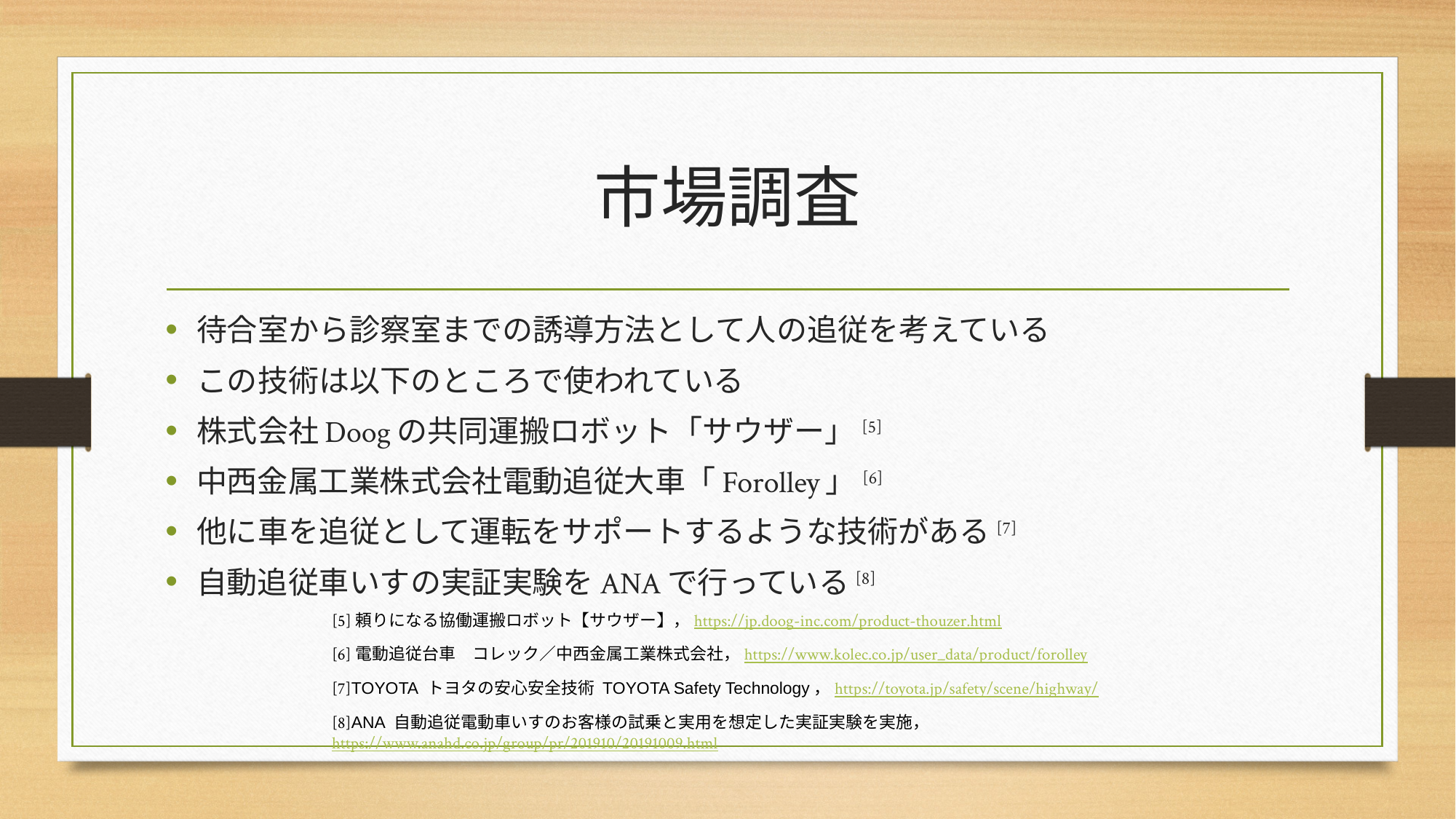

# 市場調査
待合室から診察室までの誘導方法として人の追従を考えている
この技術は以下のところで使われている
株式会社Doogの共同運搬ロボット「サウザー」[5]
中西金属工業株式会社電動追従大車「Forolley」[6]
他に車を追従として運転をサポートするような技術がある[7]
自動追従車いすの実証実験をANAで行っている[8]
[5]頼りになる協働運搬ロボット【サウザー】，https://jp.doog-inc.com/product-thouzer.html
[6]電動追従台車　コレック／中西金属工業株式会社，https://www.kolec.co.jp/user_data/product/forolley
[7]TOYOTA トヨタの安心安全技術 TOYOTA Safety Technology，https://toyota.jp/safety/scene/highway/
[8]ANA 自動追従電動車いすのお客様の試乗と実用を想定した実証実験を実施，https://www.anahd.co.jp/group/pr/201910/20191009.html